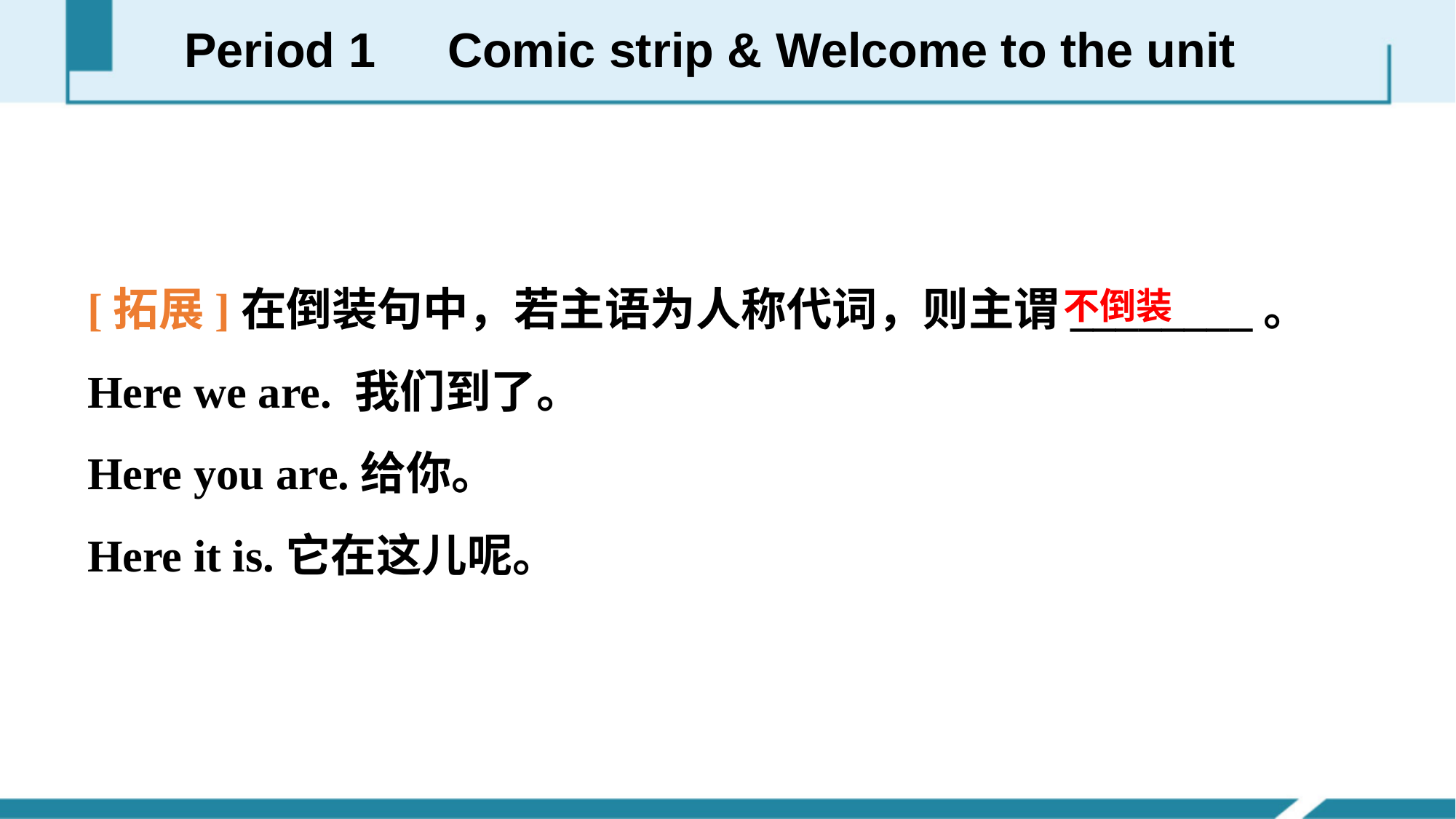

Period 1　Comic strip & Welcome to the unit
[拓展]在倒装句中，若主语为人称代词，则主谓________。
Here we are. 我们到了。
Here you are.给你。
Here it is.它在这儿呢。
不倒装